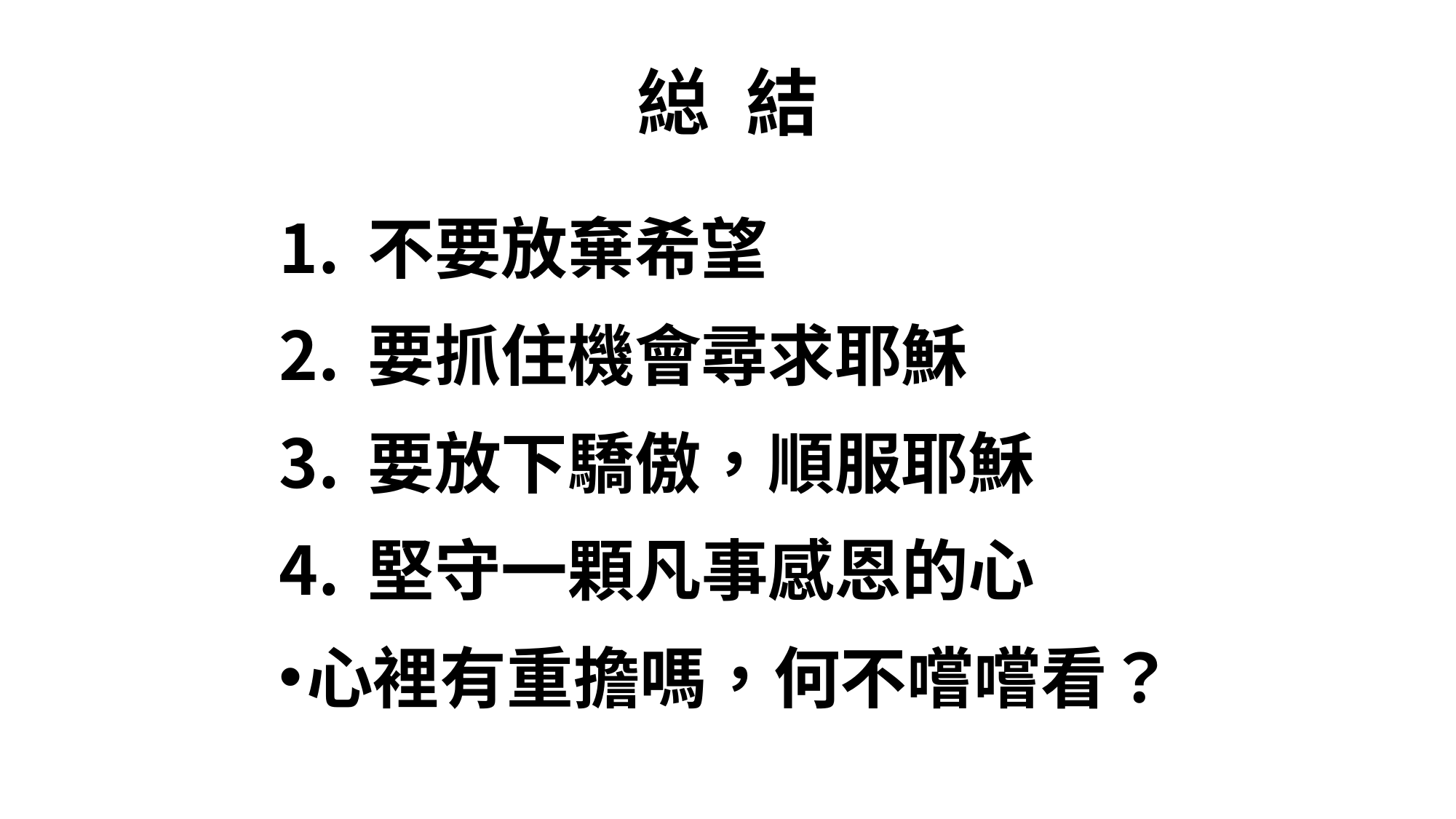

# 縂	結
不要放棄希望
要抓住機會尋求耶穌
要放下驕傲，順服耶穌
堅守一顆凡事感恩的心
心裡有重擔嗎，何不嚐嚐看？